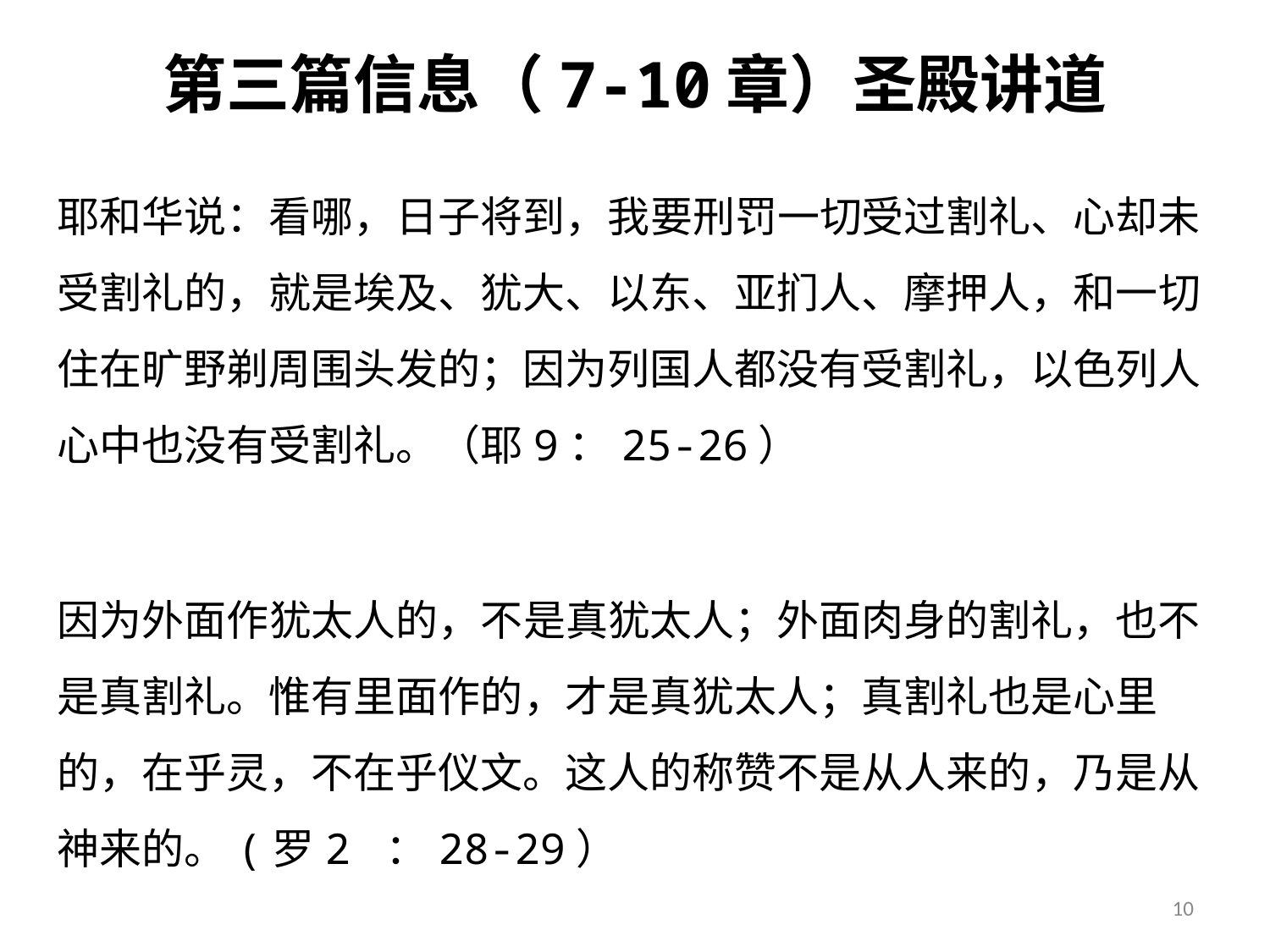

# 第三篇信息（7-10章）圣殿讲道
耶和华说：看哪，日子将到，我要刑罚一切受过割礼、心却未 受割礼的，就是埃及、犹大、以东、亚扪人、摩押人，和一切住在旷野剃周围头发的；因为列国人都没有受割礼，以色列人心中也没有受割礼。（耶9：25-26）

因为外面作犹太人的，不是真犹太人；外面肉身的割礼，也不是真割礼。惟有里面作的，才是真犹太人；真割礼也是心里的，在乎灵，不在乎仪文。这人的称赞不是从人来的，乃是从神来的。(罗2 ：28-29）

10